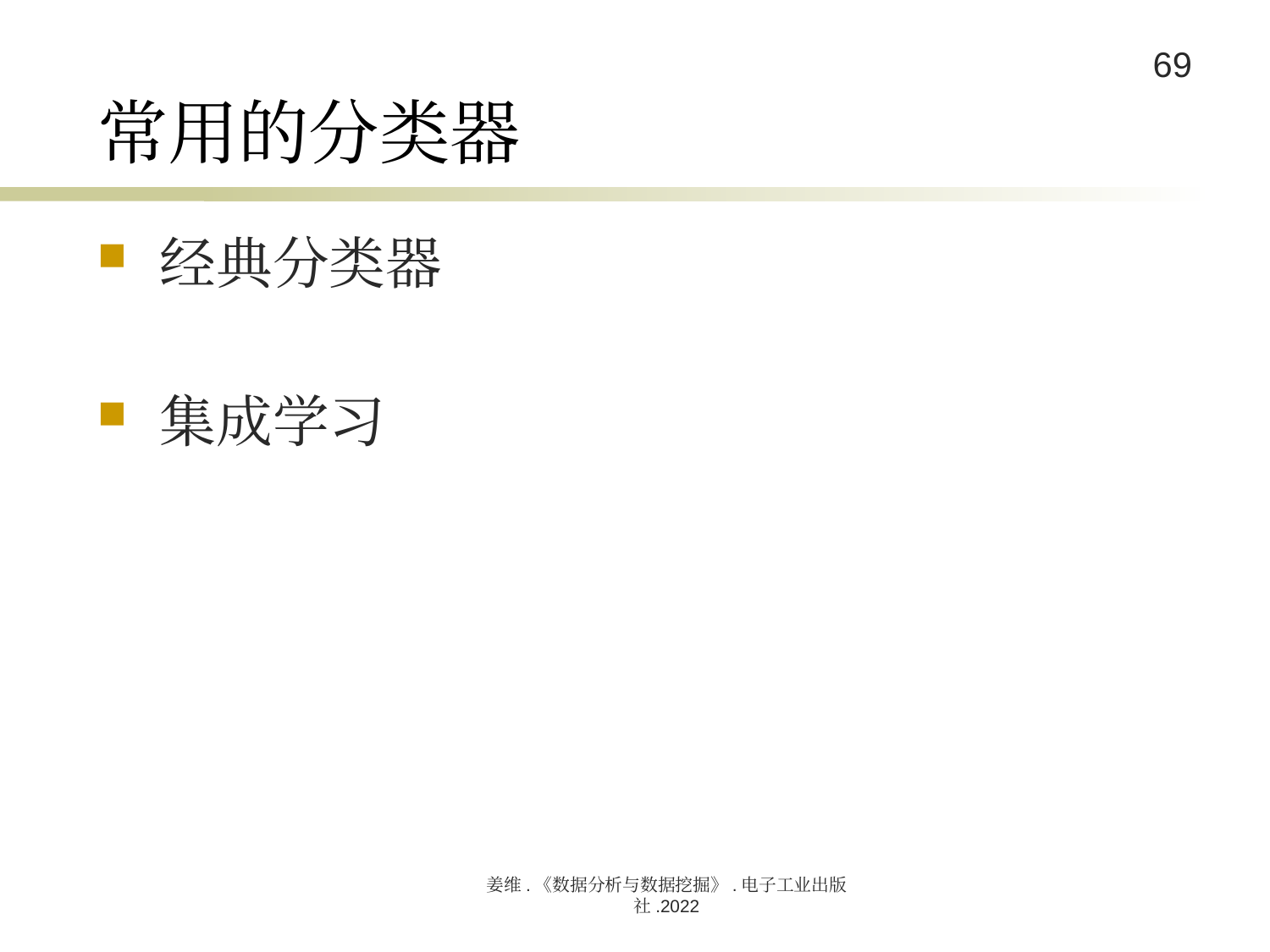

# 常用的分类器
经典分类器

集成学习
姜维.《数据分析与数据挖掘》.电子工业出版社.2022